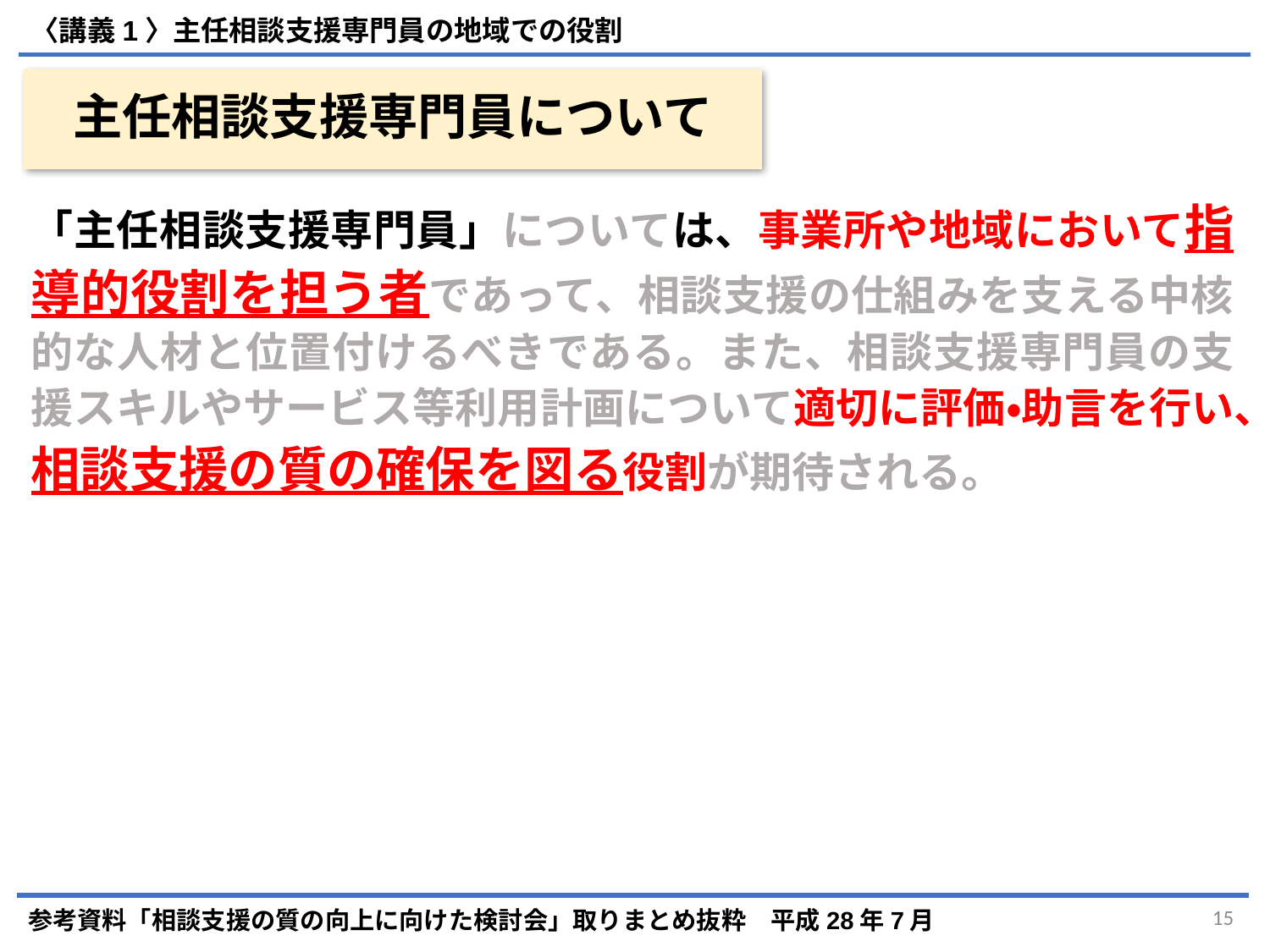

〈講義1〉主任相談支援専門員の地域での役割
# 主任相談支援専門員について
「主任相談支援専門員」については、事業所や地域において指導的役割を担う者であって、相談支援の仕組みを支える中核的な人材と位置付けるべきである。また、相談支援専門員の支援スキルやサービス等利用計画について適切に評価・助言を行い、相談支援の質の確保を図る役割が期待される。
参考資料「相談支援の質の向上に向けた検討会」取りまとめ抜粋　平成28年7月
15